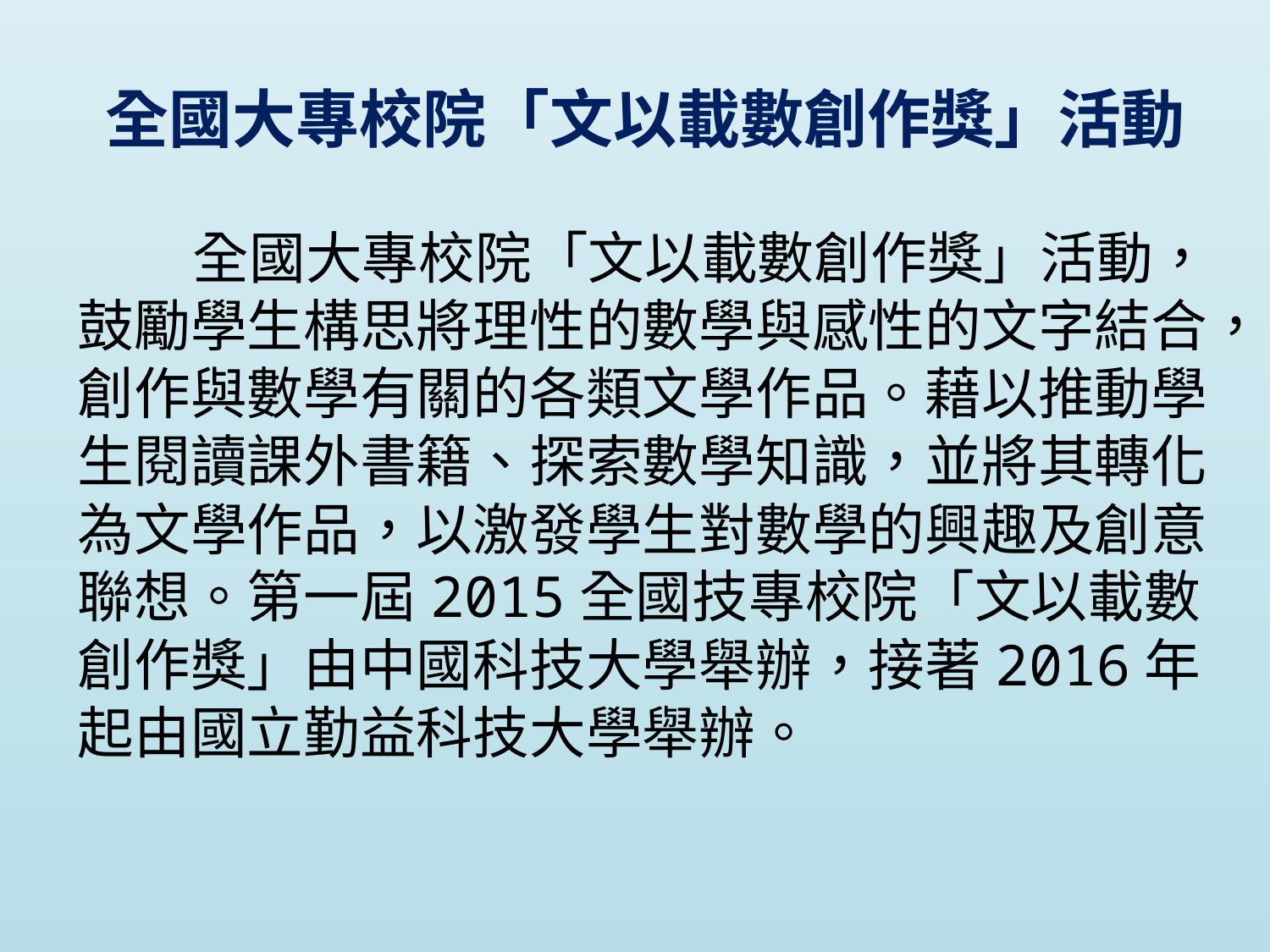

# 全國大專校院「文以載數創作獎」活動
        全國大專校院「文以載數創作獎」活動，鼓勵學生構思將理性的數學與感性的文字結合，創作與數學有關的各類文學作品。藉以推動學生閱讀課外書籍、探索數學知識，並將其轉化為文學作品，以激發學生對數學的興趣及創意聯想。第一屆2015全國技專校院「文以載數創作獎」由中國科技大學舉辦，接著2016年起由國立勤益科技大學舉辦。